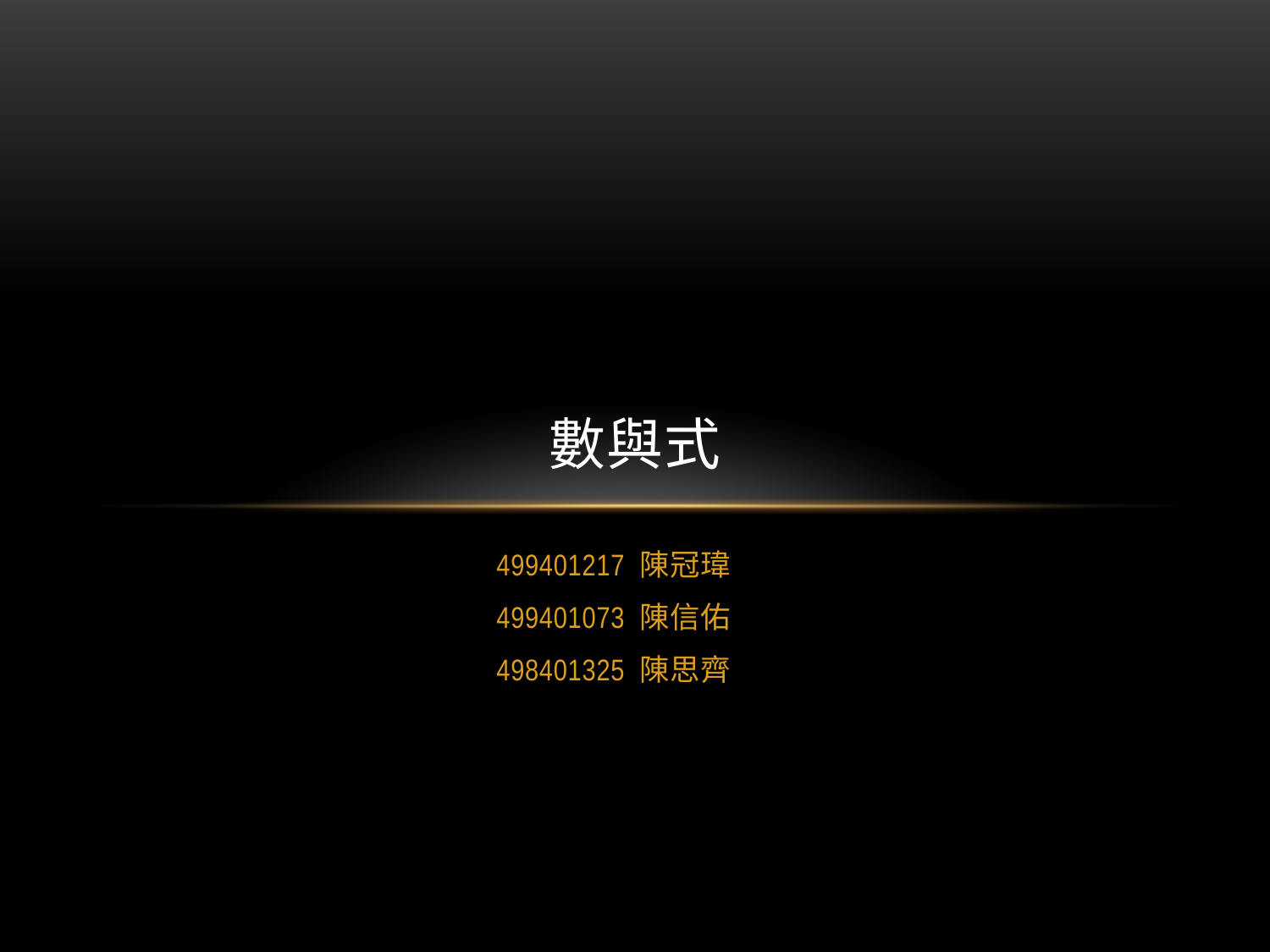

# 數與式
499401217 陳冠瑋
499401073 陳信佑
498401325 陳思齊